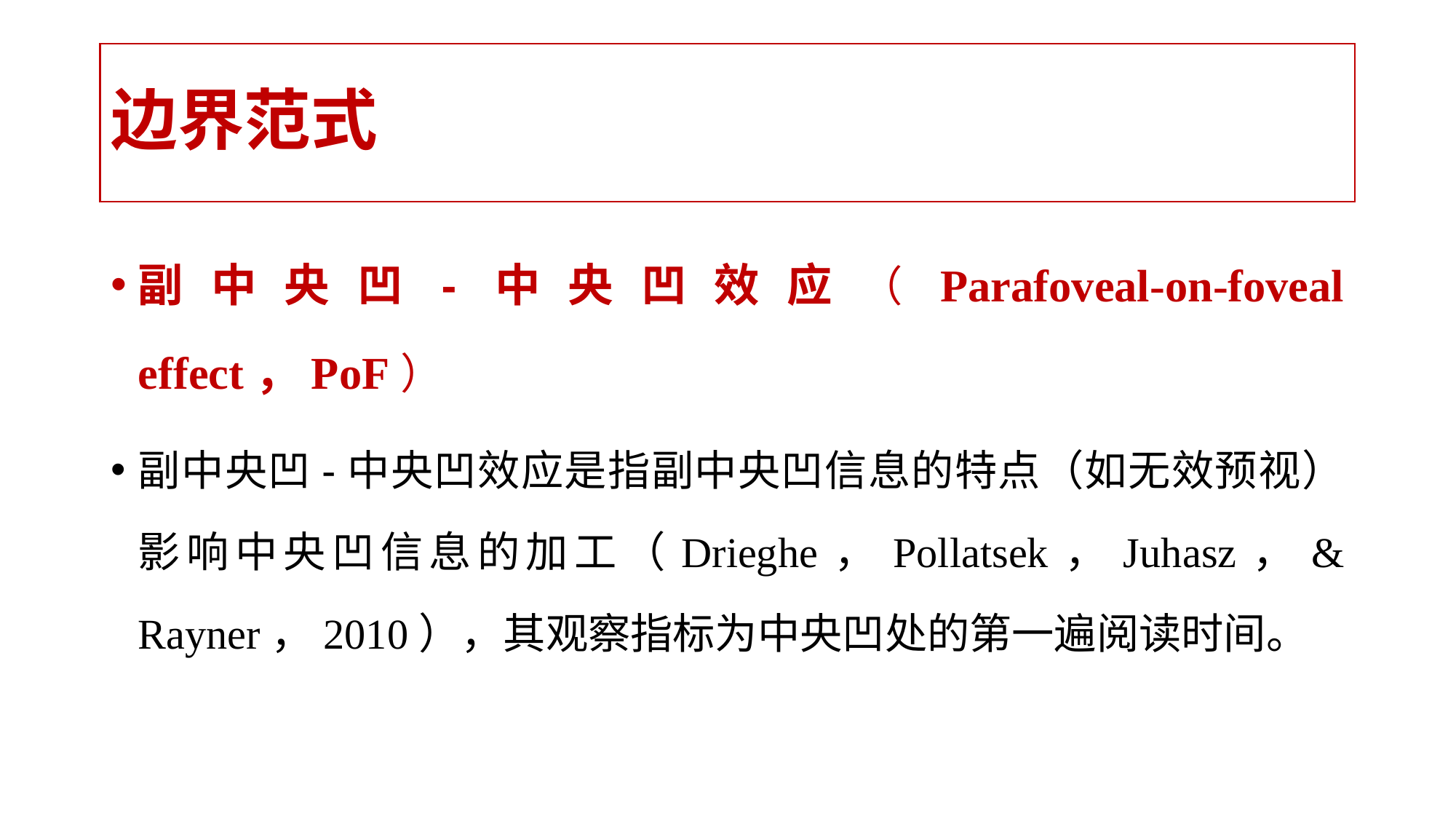

# 边界范式
副中央凹-中央凹效应（Parafoveal-on-foveal effect，PoF）
副中央凹-中央凹效应是指副中央凹信息的特点（如无效预视）影响中央凹信息的加工（Drieghe，Pollatsek，Juhasz，& Rayner，2010），其观察指标为中央凹处的第一遍阅读时间。